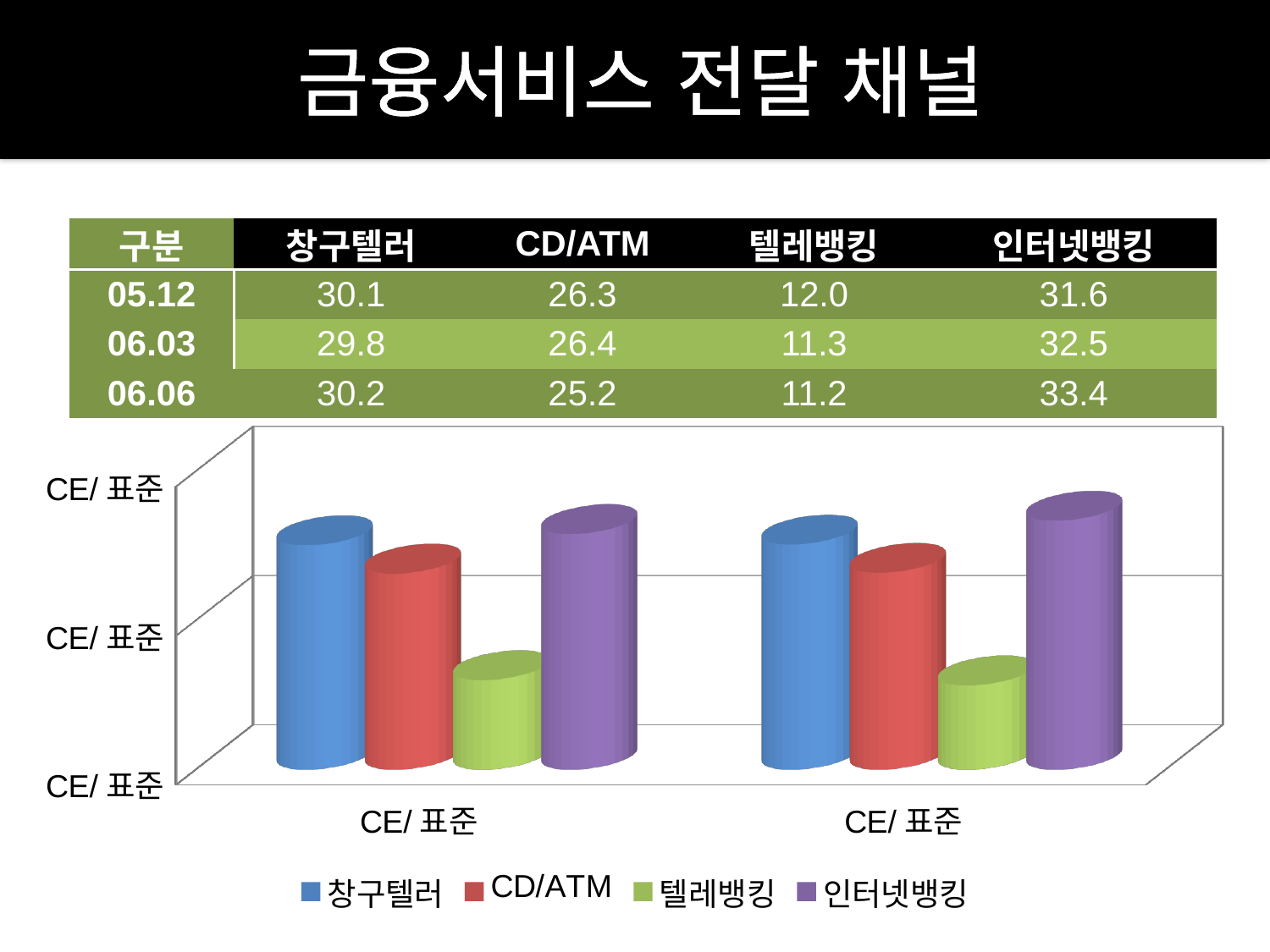

# 금융서비스 전달 채널
| 구분 | 창구텔러 | CD/ATM | 텔레뱅킹 | 인터넷뱅킹 |
| --- | --- | --- | --- | --- |
| 05.12 | 30.1 | 26.3 | 12.0 | 31.6 |
| 06.03 | 29.8 | 26.4 | 11.3 | 32.5 |
| 06.06 | 30.2 | 25.2 | 11.2 | 33.4 |

[unsupported chart]